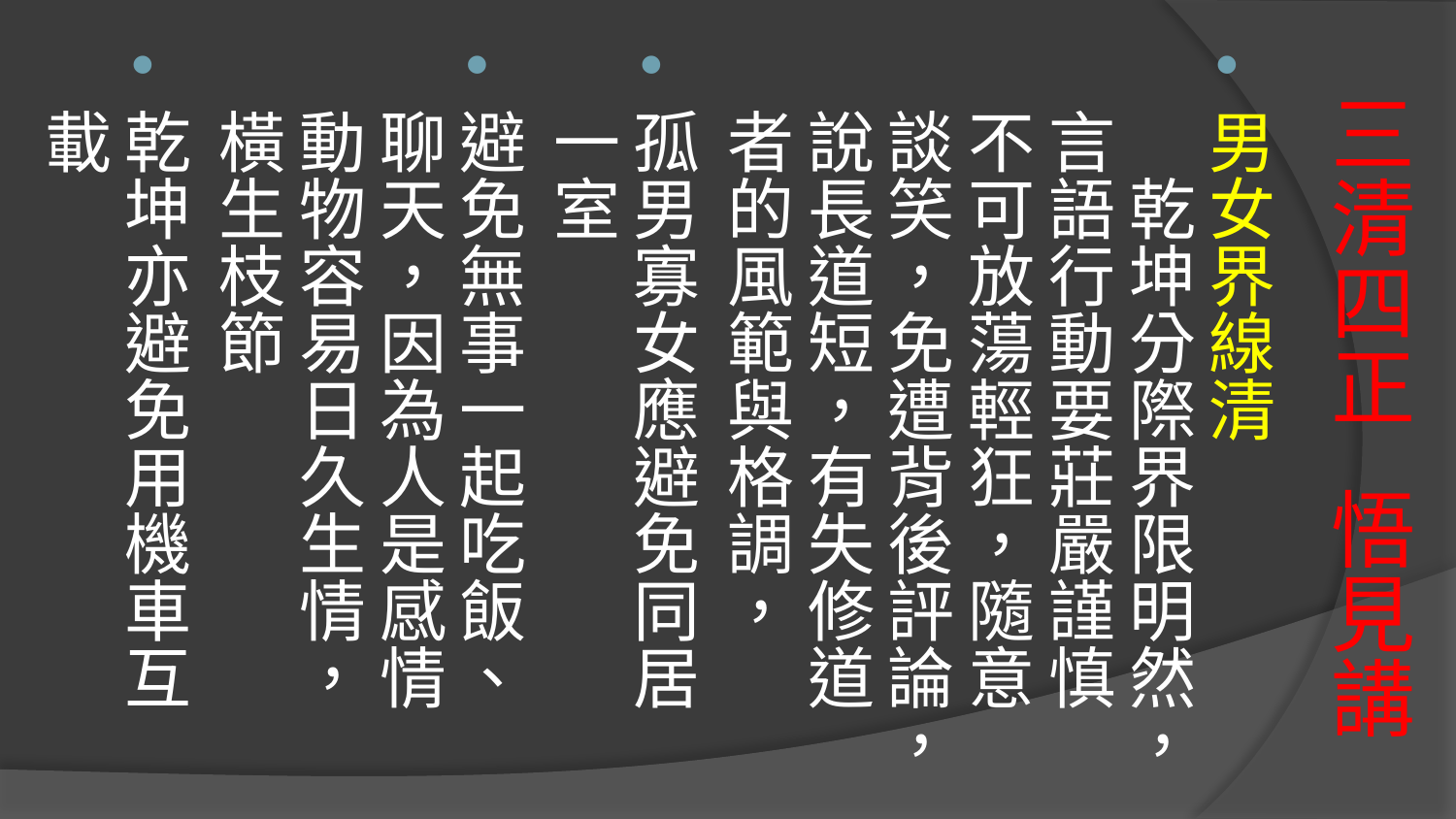

男女界線清
　乾坤分際界限明然，言語行動要莊嚴謹慎不可放蕩輕狂，隨意談笑，免遭背後評論，說長道短，有失修道者的風範與格調，
孤男寡女應避免同居一室
避免無事一起吃飯、聊天，因為人是感情動物容易日久生情，橫生枝節
乾坤亦避免用機車互載
# 三清四正   悟見講